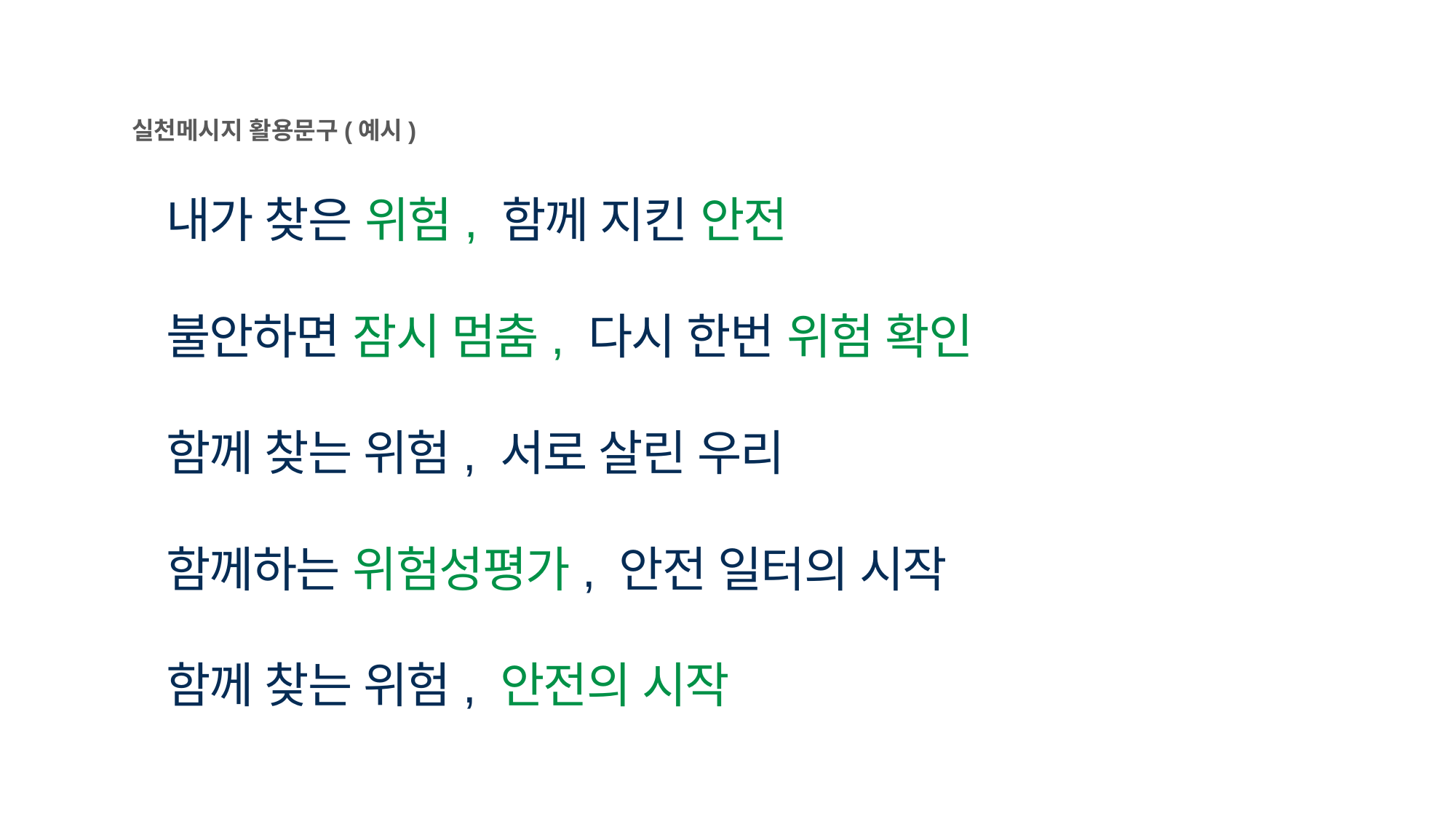

실천메시지 활용문구(예시)
내가 찾은 위험, 함께 지킨 안전
불안하면 잠시 멈춤, 다시 한번 위험 확인
함께 찾는 위험, 서로 살린 우리
함께하는 위험성평가, 안전 일터의 시작
함께 찾는 위험, 안전의 시작